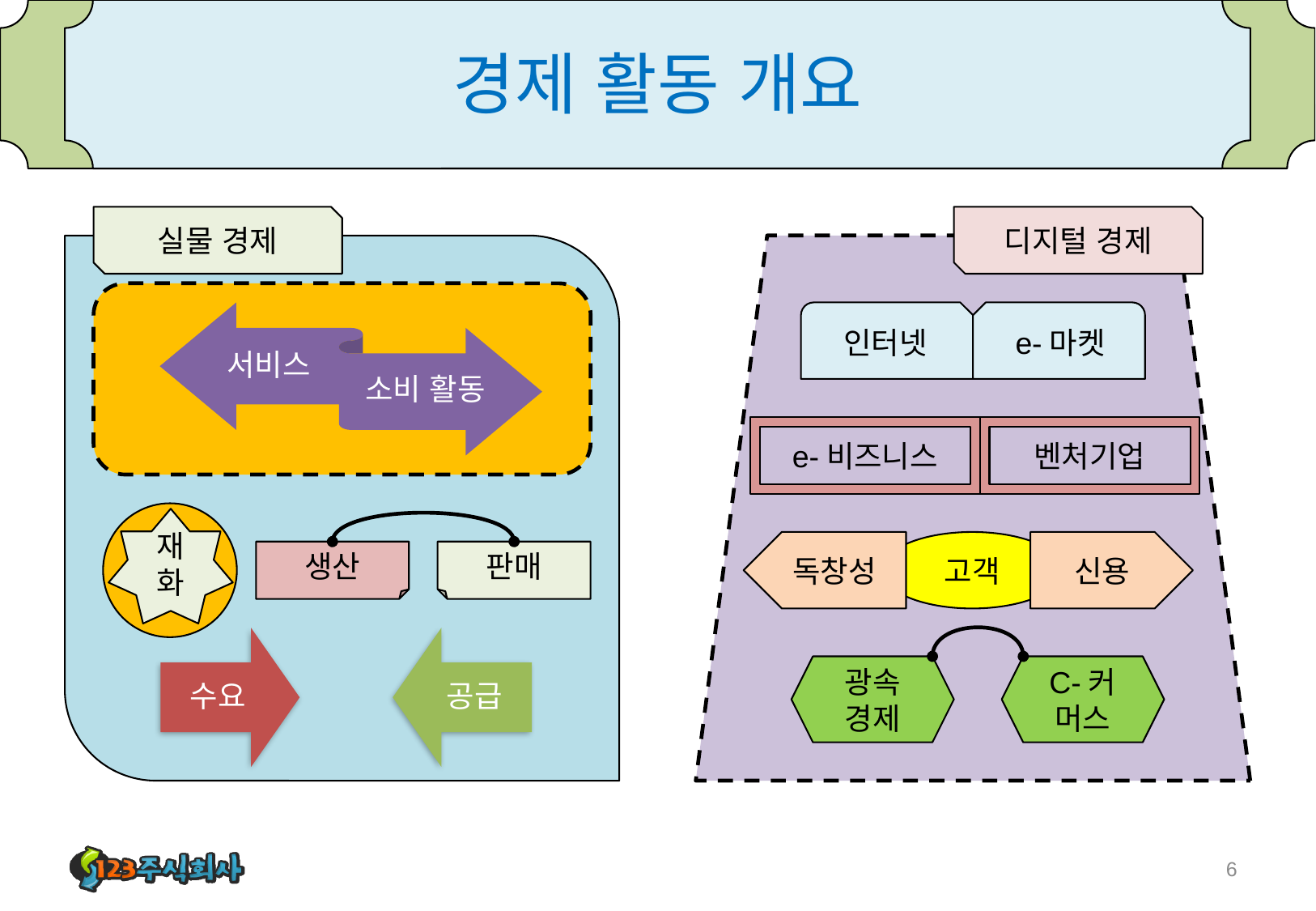

# 경제 활동 개요
실물 경제

서비스
소비 활동

재
화
생산
판매
수요
공급
디지털 경제

인터넷
e-마켓
e-비즈니스
벤처기업
독창성
고객
신용
광속
경제
C-커
머스
6